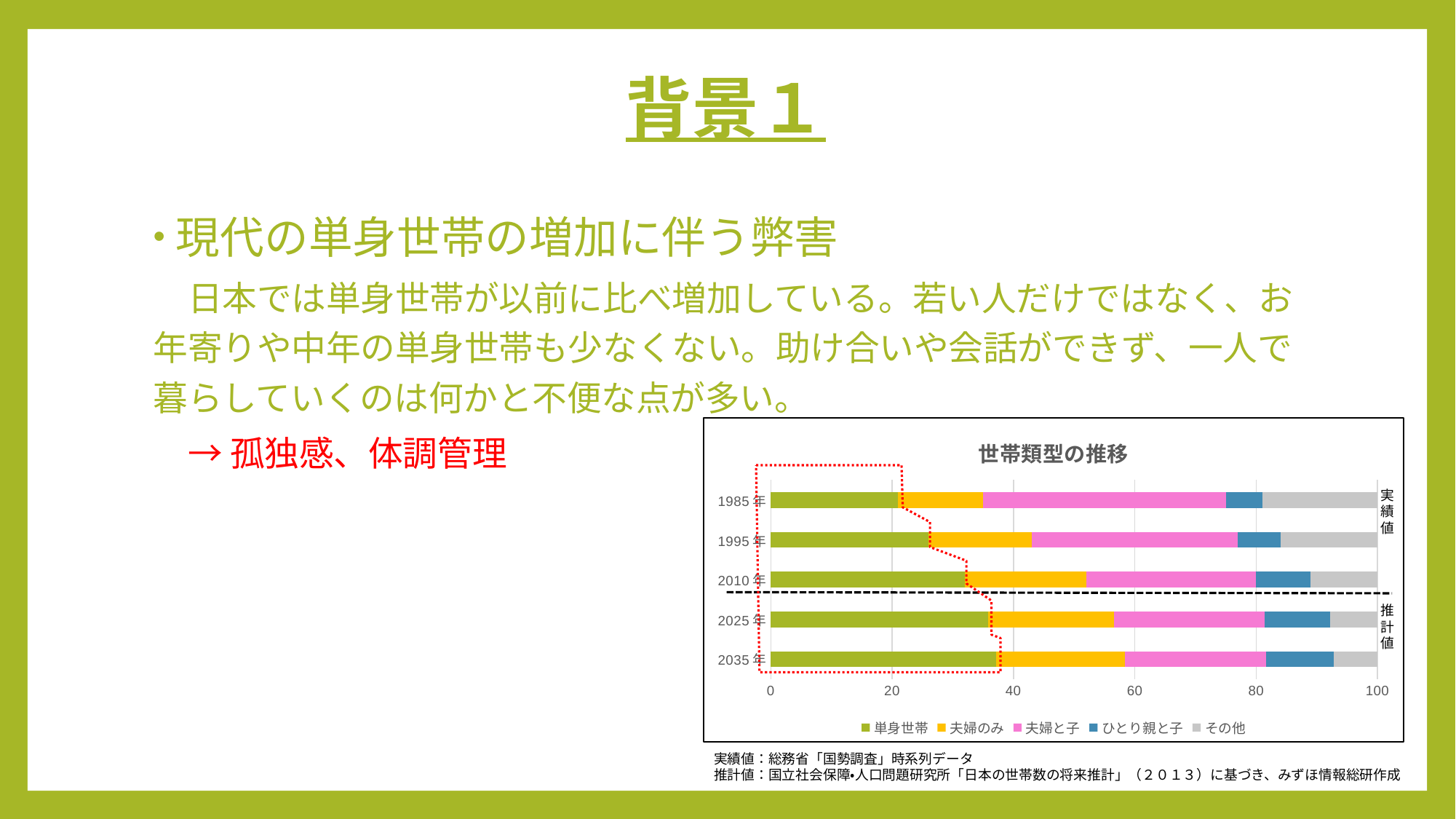

# 背景１
現代の単身世帯の増加に伴う弊害
　日本では単身世帯が以前に比べ増加している。若い人だけではなく、お年寄りや中年の単身世帯も少なくない。助け合いや会話ができず、一人で暮らしていくのは何かと不便な点が多い。
　→ 孤独感、体調管理

### Chart: 世帯類型の推移

| Category | 単身世帯 | 夫婦のみ | 夫婦と子 | ひとり親と子 | その他 |
|---|---|---|---|---|---|
| 2035年 | 37.2 | 21.2 | 23.2 | 11.2 | 7.2 |
| 2025年 | 35.8 | 20.8 | 24.8 | 10.8 | 7.8 |
| 2010年 | 32.0 | 20.0 | 28.0 | 9.0 | 11.0 |
| 1995年 | 26.0 | 17.0 | 34.0 | 7.0 | 16.0 |
| 1985年 | 21.0 | 14.0 | 40.0 | 6.0 | 19.0 |
実績値
推計値
実績値：総務省「国勢調査」時系列データ
推計値：国立社会保障・人口問題研究所「日本の世帯数の将来推計」（２０１３）に基づき、みずほ情報総研作成